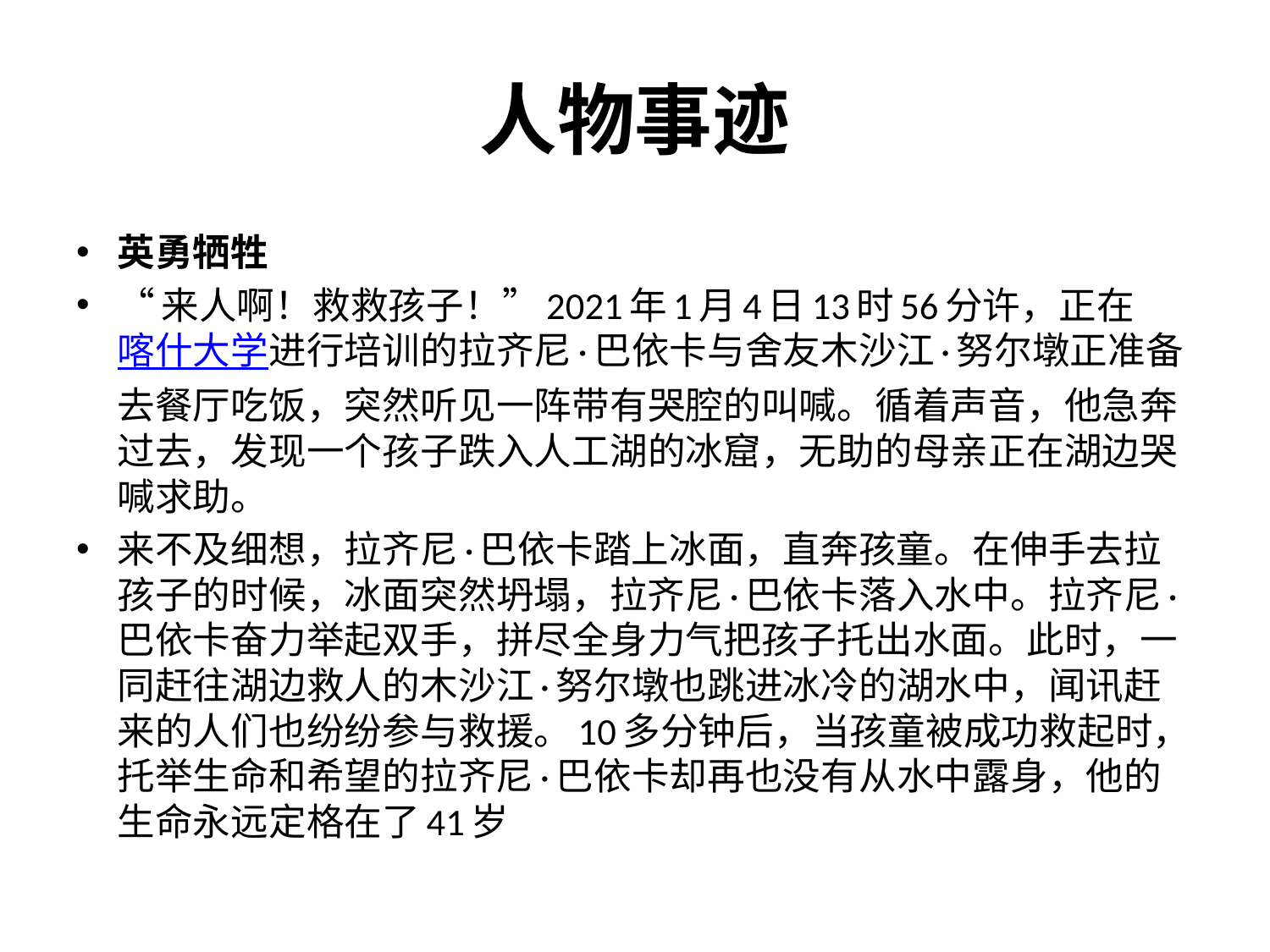

# 人物事迹
英勇牺牲
“来人啊！救救孩子！”2021年1月4日13时56分许，正在喀什大学进行培训的拉齐尼·巴依卡与舍友木沙江·努尔墩正准备去餐厅吃饭，突然听见一阵带有哭腔的叫喊。循着声音，他急奔过去，发现一个孩子跌入人工湖的冰窟，无助的母亲正在湖边哭喊求助。
来不及细想，拉齐尼·巴依卡踏上冰面，直奔孩童。在伸手去拉孩子的时候，冰面突然坍塌，拉齐尼·巴依卡落入水中。拉齐尼·巴依卡奋力举起双手，拼尽全身力气把孩子托出水面。此时，一同赶往湖边救人的木沙江·努尔墩也跳进冰冷的湖水中，闻讯赶来的人们也纷纷参与救援。10多分钟后，当孩童被成功救起时，托举生命和希望的拉齐尼·巴依卡却再也没有从水中露身，他的生命永远定格在了41岁